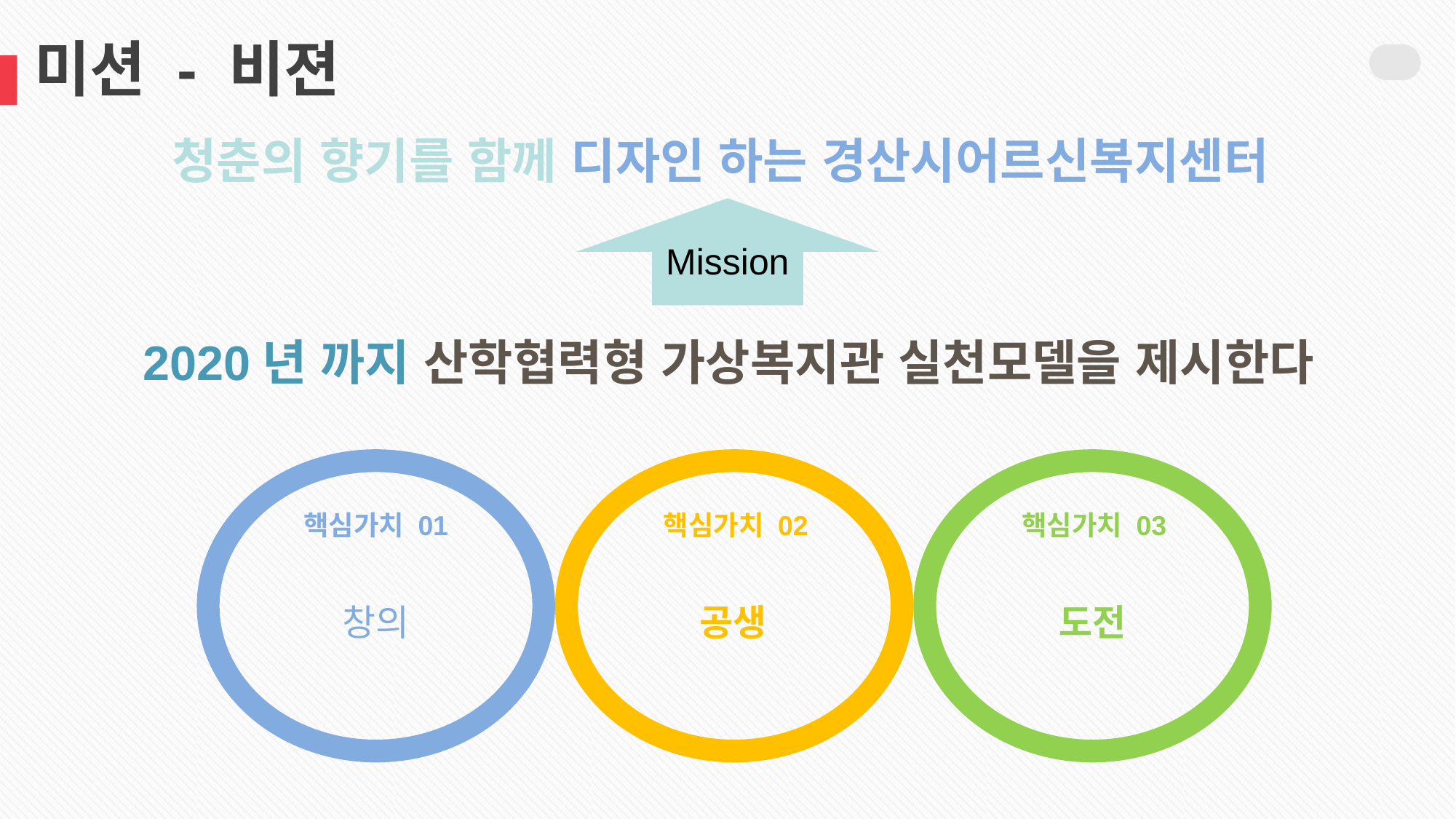

미션 - 비젼
청춘의 향기를 함께 디자인 하는 경산시어르신복지센터

Mission
2020년 까지 산학협력형 가상복지관 실천모델을 제시한다

핵심가치 01

창의

핵심가치 02

공생

핵심가치 03

도전